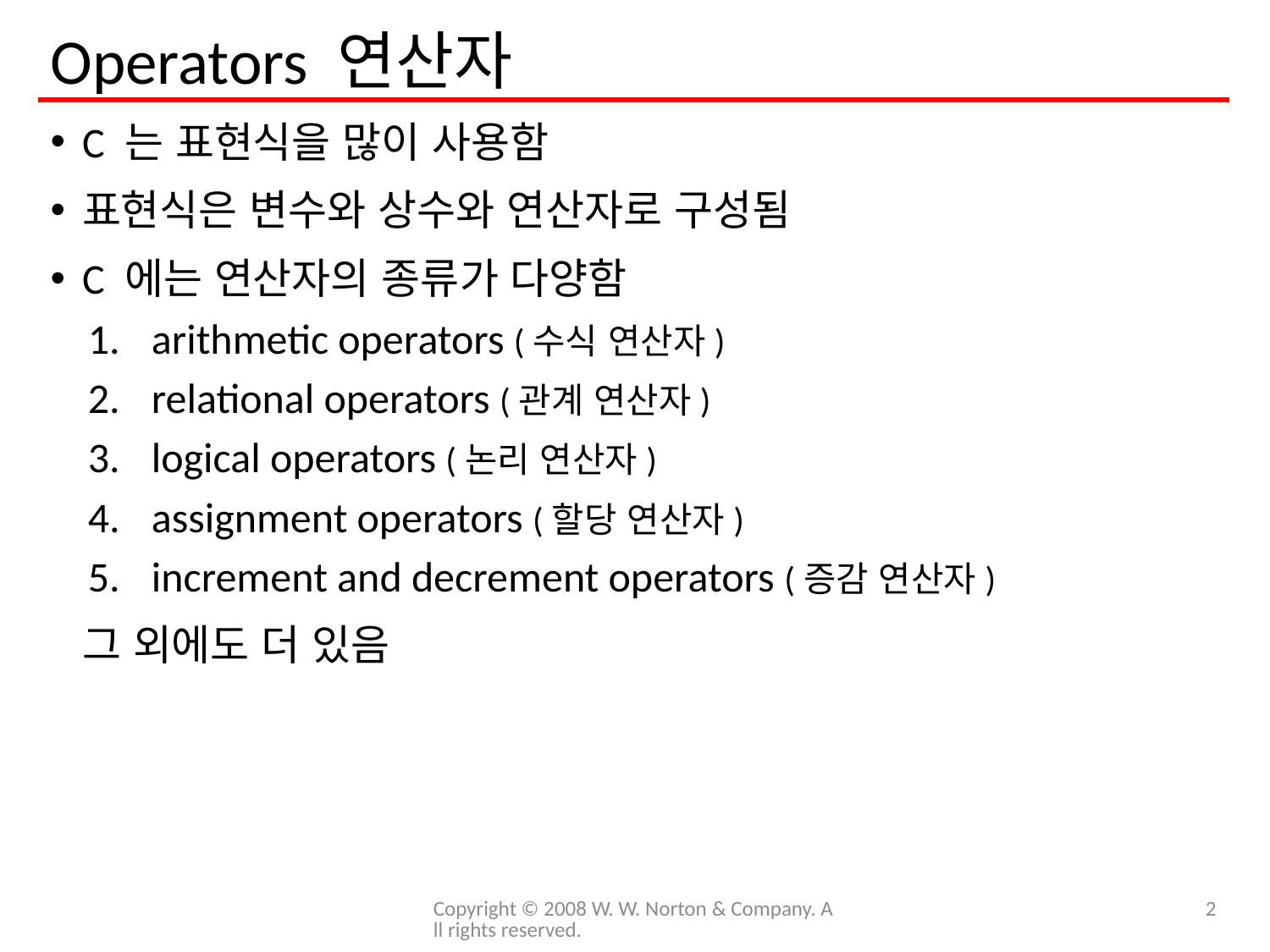

# Operators 연산자
C 는 표현식을 많이 사용함
표현식은 변수와 상수와 연산자로 구성됨
C 에는 연산자의 종류가 다양함
arithmetic operators (수식 연산자)
relational operators (관계 연산자)
logical operators (논리 연산자)
assignment operators (할당 연산자)
increment and decrement operators (증감 연산자)
	그 외에도 더 있음

Copyright © 2008 W. W. Norton & Company. All rights reserved.
2